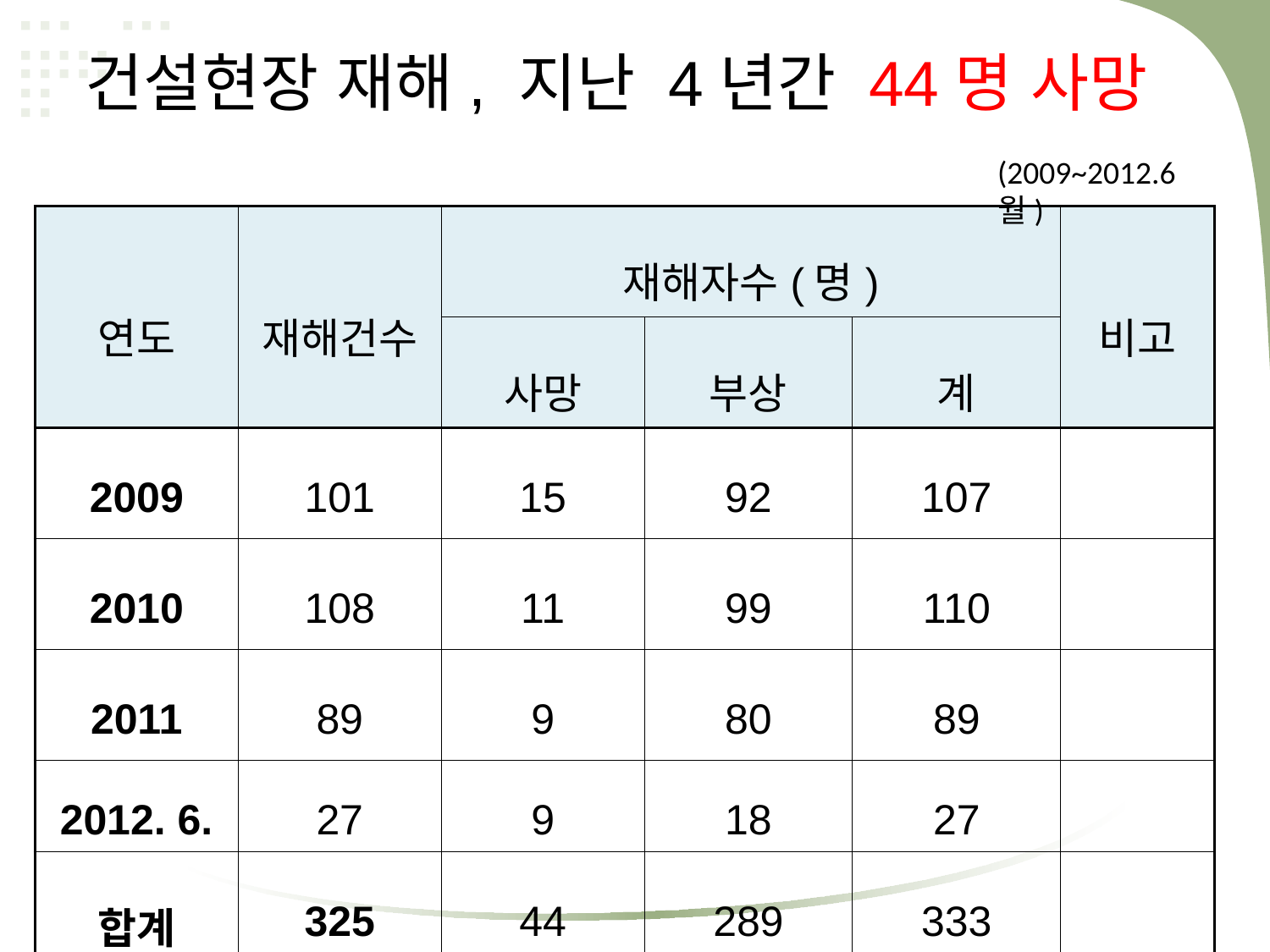

# 건설현장 재해, 지난 4년간 44명 사망
(2009~2012.6월)
| 연도 | 재해건수 | 재해자수(명) |  |  | 비고 |
| --- | --- | --- | --- | --- | --- |
|  |  | 사망 | 부상 | 계 |  |
| 2009 | 101 | 15 | 92 | 107 |  |
| 2010 | 108 | 11 | 99 | 110 |  |
| 2011 | 89 | 9 | 80 | 89 |  |
| 2012. 6. | 27 | 9 | 18 | 27 |  |
| 합계 | 325 | 44 | 289 | 333 |  |